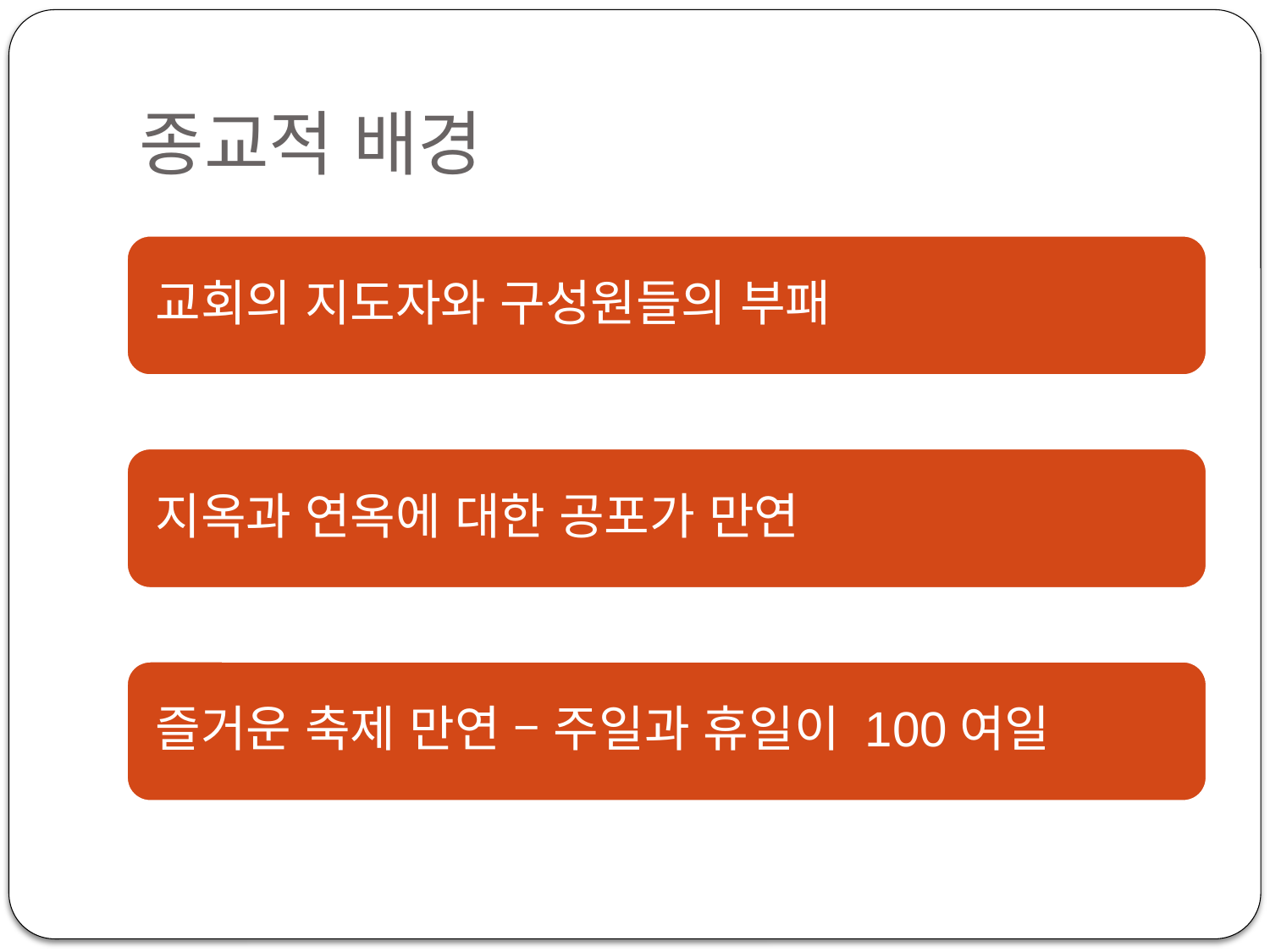

# 종교적 배경
교회의 지도자와 구성원들의 부패

지옥과 연옥에 대한 공포가 만연

즐거운 축제 만연 – 주일과 휴일이 100여일